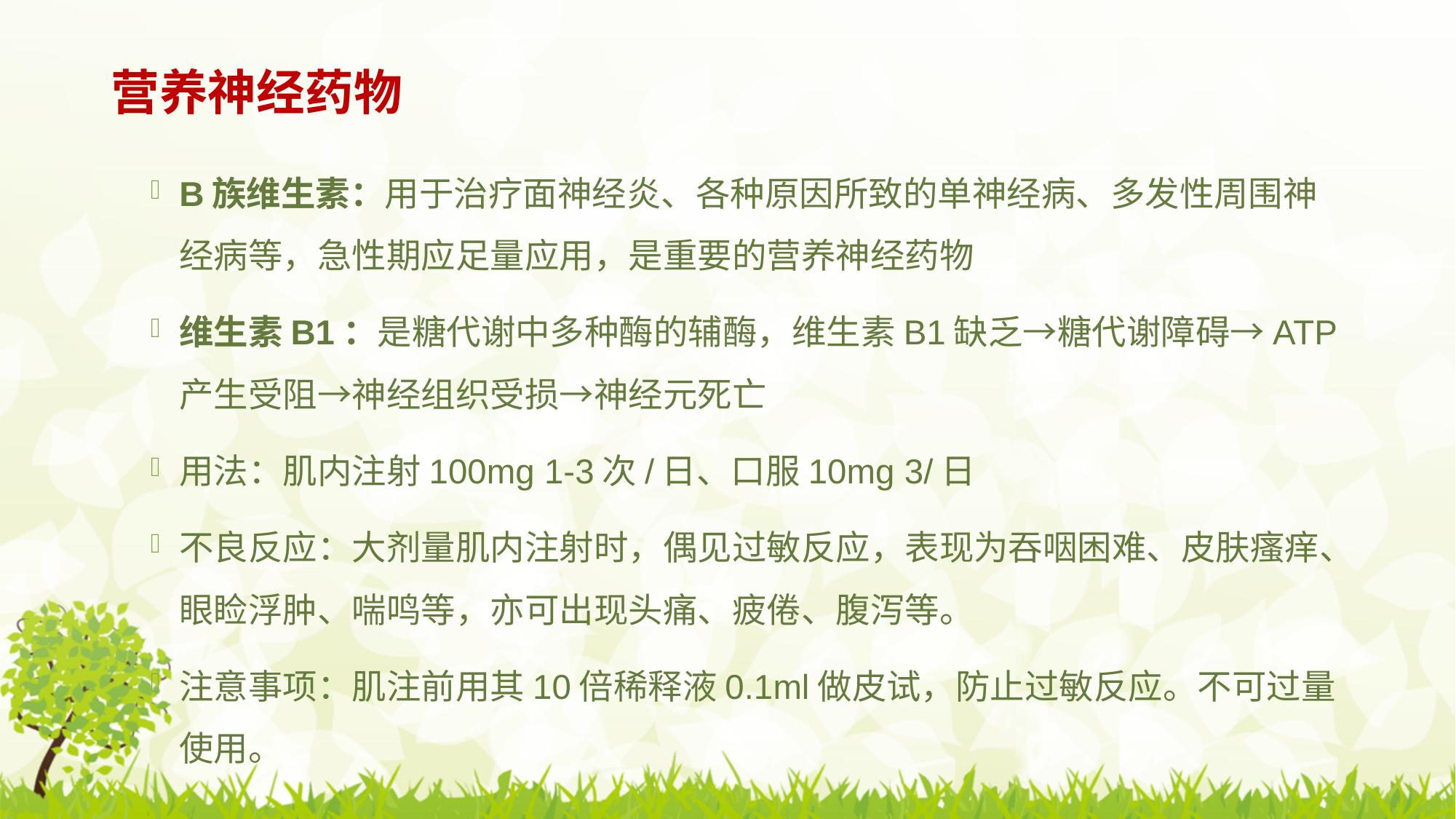

# 营养神经药物
B族维生素：用于治疗面神经炎、各种原因所致的单神经病、多发性周围神经病等，急性期应足量应用，是重要的营养神经药物
维生素B1：是糖代谢中多种酶的辅酶，维生素B1缺乏→糖代谢障碍→ATP产生受阻→神经组织受损→神经元死亡
用法：肌内注射100mg 1-3次/日、口服10mg 3/日
不良反应：大剂量肌内注射时，偶见过敏反应，表现为吞咽困难、皮肤瘙痒、眼睑浮肿、喘鸣等，亦可出现头痛、疲倦、腹泻等。
注意事项：肌注前用其10倍稀释液0.1ml做皮试，防止过敏反应。不可过量使用。